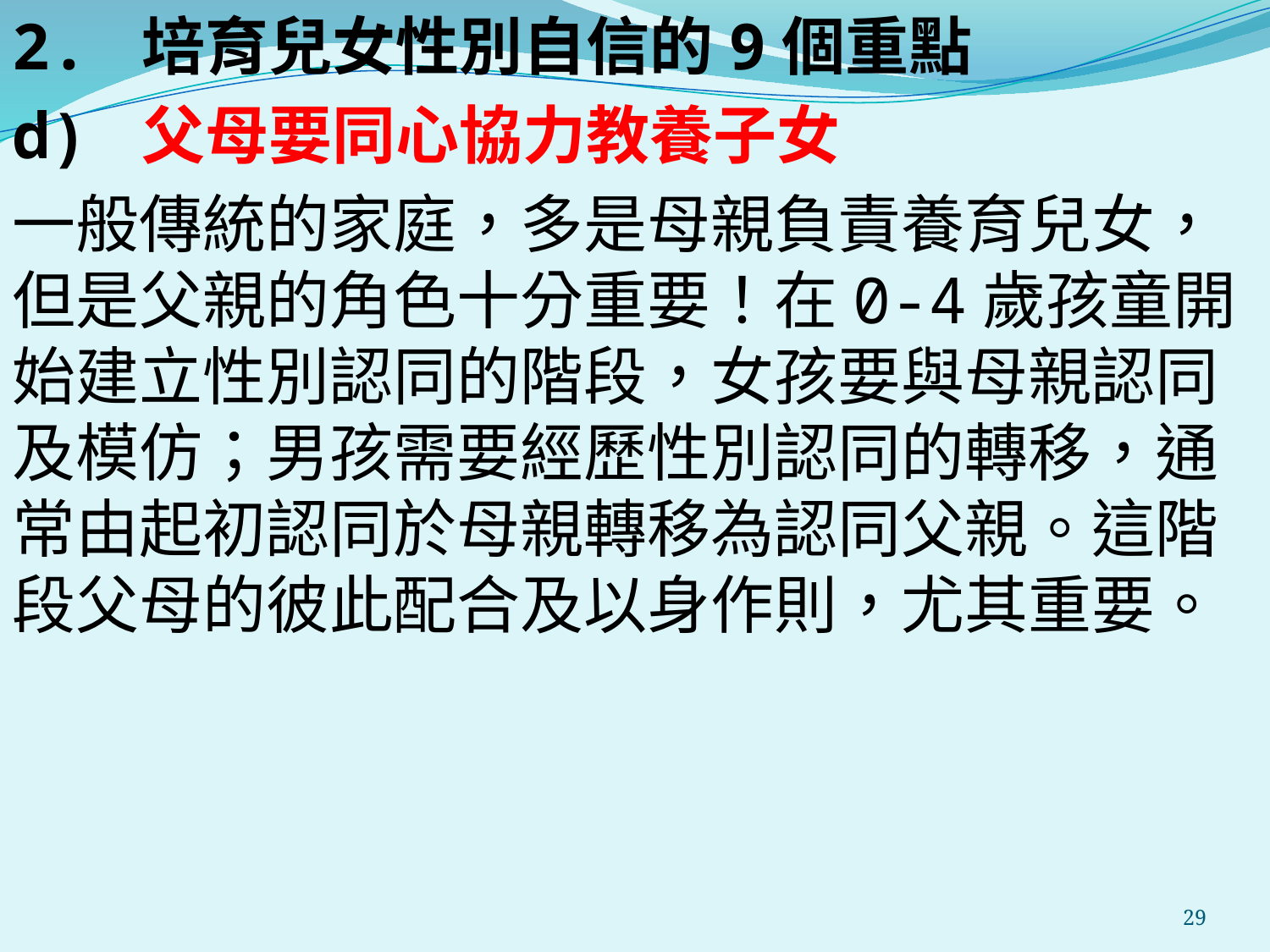

2. 培育兒女性別自信的9個重點
d) 父母要同心協力教養子女
一般傳統的家庭，多是母親負責養育兒女，但是父親的角色十分重要！在0-4歲孩童開始建立性別認同的階段，女孩要與母親認同及模仿；男孩需要經歷性別認同的轉移，通常由起初認同於母親轉移為認同父親。這階段父母的彼此配合及以身作則，尤其重要。
#

29